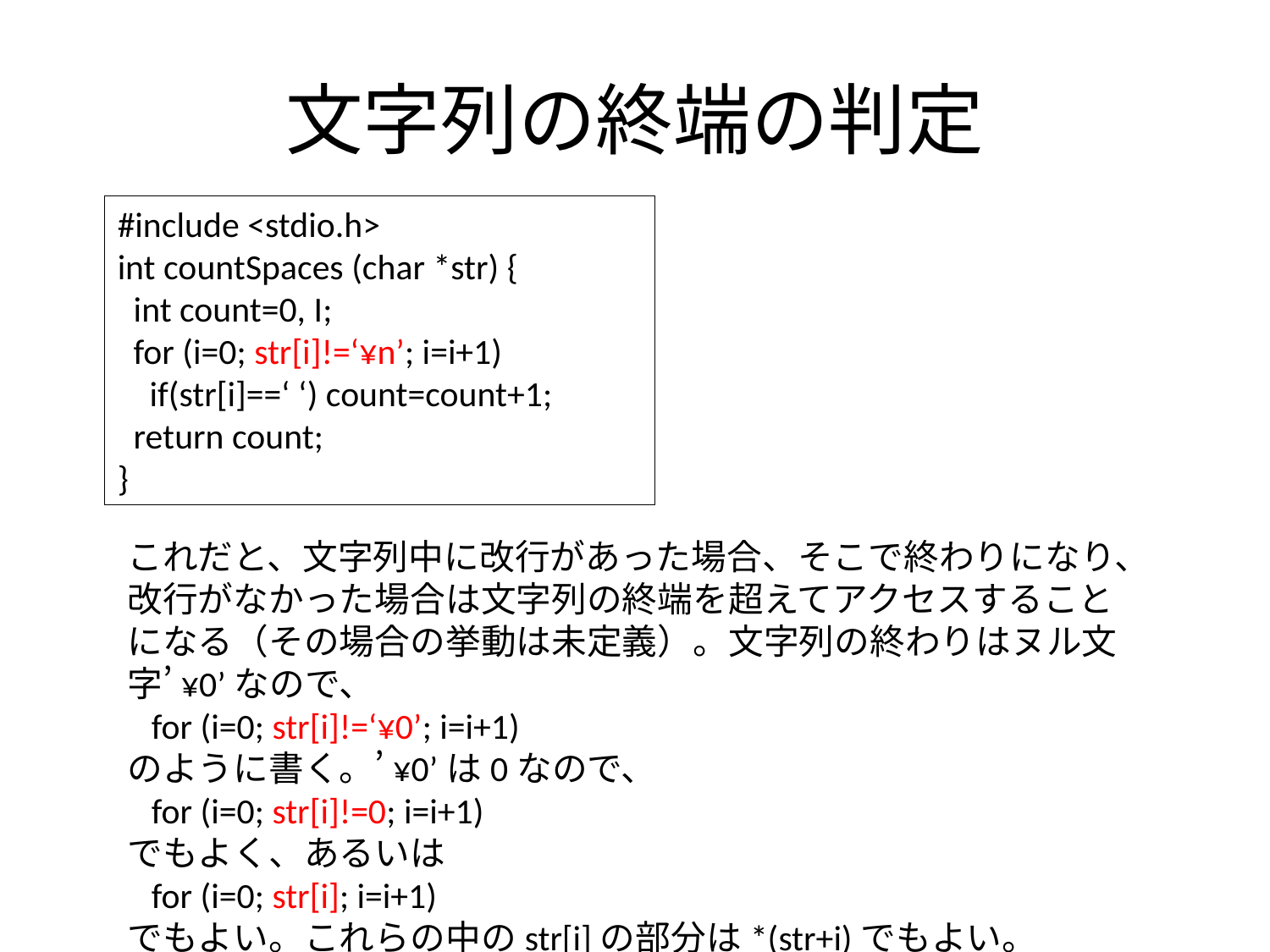

# 文字列の終端の判定
#include <stdio.h>
int countSpaces (char *str) {
  int count=0, I;
  for (i=0; str[i]!=‘¥n’; i=i+1)
    if(str[i]==‘ ‘) count=count+1;
  return count;
}
これだと、文字列中に改行があった場合、そこで終わりになり、改行がなかった場合は文字列の終端を超えてアクセスすることになる（その場合の挙動は未定義）。文字列の終わりはヌル文字’¥0’なので、
   for (i=0; str[i]!=‘¥0’; i=i+1)
のように書く。’¥0’は0なので、
   for (i=0; str[i]!=0; i=i+1)
でもよく、あるいは
   for (i=0; str[i]; i=i+1)
でもよい。これらの中のstr[i]の部分は*(str+i)でもよい。